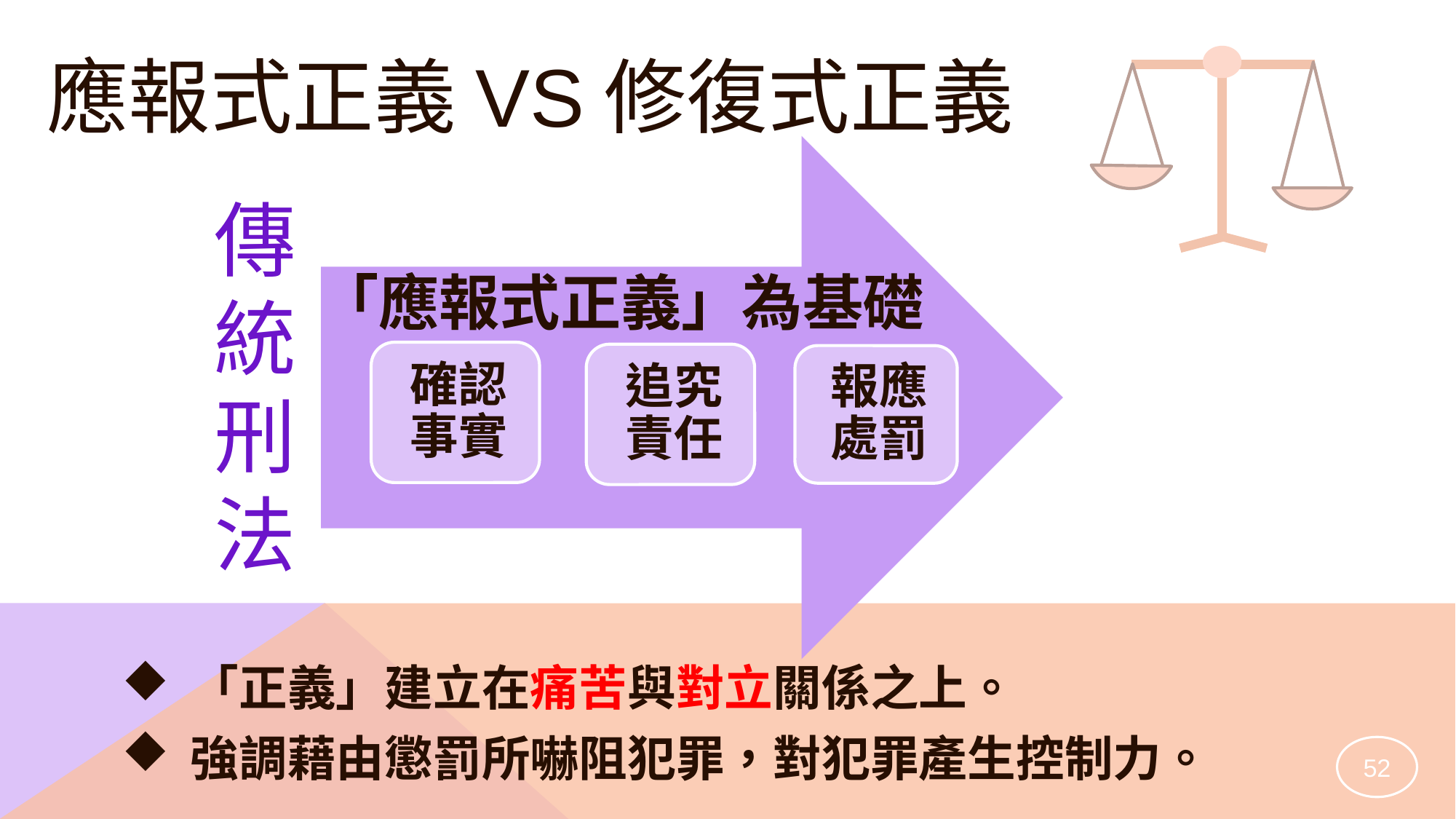

# 應報式正義VS修復式正義

確認
事實
追究
責任
報應
處罰

傳
統
刑
法
「應報式正義」為基礎
「正義」建立在痛苦與對立關係之上。
強調藉由懲罰所嚇阻犯罪，對犯罪產生控制力。
52